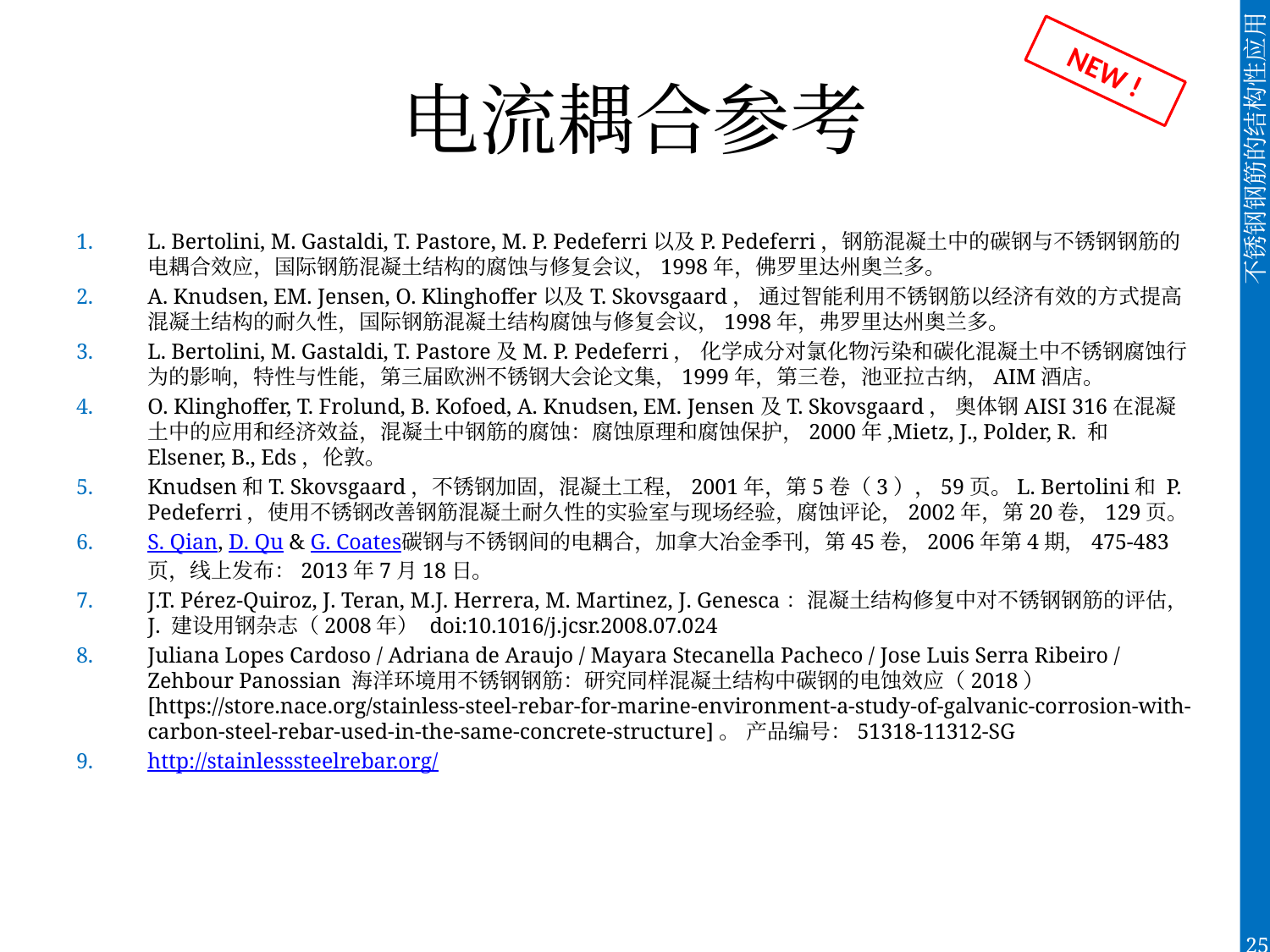

# 电流耦合参考
NEW !
L. Bertolini, M. Gastaldi, T. Pastore, M. P. Pedeferri以及P. Pedeferri，钢筋混凝土中的碳钢与不锈钢钢筋的电耦合效应，国际钢筋混凝土结构的腐蚀与修复会议，1998年，佛罗里达州奥兰多。
A. Knudsen, EM. Jensen, O. Klinghoffer以及T. Skovsgaard， 通过智能利用不锈钢筋以经济有效的方式提高混凝土结构的耐久性，国际钢筋混凝土结构腐蚀与修复会议，1998年，弗罗里达州奥兰多。
L. Bertolini, M. Gastaldi, T. Pastore及M. P. Pedeferri， 化学成分对氯化物污染和碳化混凝土中不锈钢腐蚀行为的影响，特性与性能，第三届欧洲不锈钢大会论文集，1999年，第三卷，池亚拉古纳，AIM酒店。
O. Klinghoffer, T. Frolund, B. Kofoed, A. Knudsen, EM. Jensen及T. Skovsgaard， 奥体钢AISI 316在混凝土中的应用和经济效益，混凝土中钢筋的腐蚀：腐蚀原理和腐蚀保护，2000年,Mietz, J., Polder, R. 和 Elsener, B., Eds，伦敦。
Knudsen和T. Skovsgaard，不锈钢加固，混凝土工程，2001年，第5卷（3），59页。L. Bertolini和 P. Pedeferri，使用不锈钢改善钢筋混凝土耐久性的实验室与现场经验，腐蚀评论，2002年，第20卷，129页。
S. Qian, D. Qu & G. Coates碳钢与不锈钢间的电耦合，加拿大冶金季刊，第45卷，2006年第4期，475-483页，线上发布：2013年7月18日。
J.T. Pérez-Quiroz, J. Teran, M.J. Herrera, M. Martinez, J. Genesca：混凝土结构修复中对不锈钢钢筋的评估，J. 建设用钢杂志（2008年） doi:10.1016/j.jcsr.2008.07.024
Juliana Lopes Cardoso / Adriana de Araujo / Mayara Stecanella Pacheco / Jose Luis Serra Ribeiro / Zehbour Panossian 海洋环境用不锈钢钢筋：研究同样混凝土结构中碳钢的电蚀效应（2018） [https://store.nace.org/stainless-steel-rebar-for-marine-environment-a-study-of-galvanic-corrosion-with-carbon-steel-rebar-used-in-the-same-concrete-structure]。 产品编号：51318-11312-SG
http://stainlesssteelrebar.org/